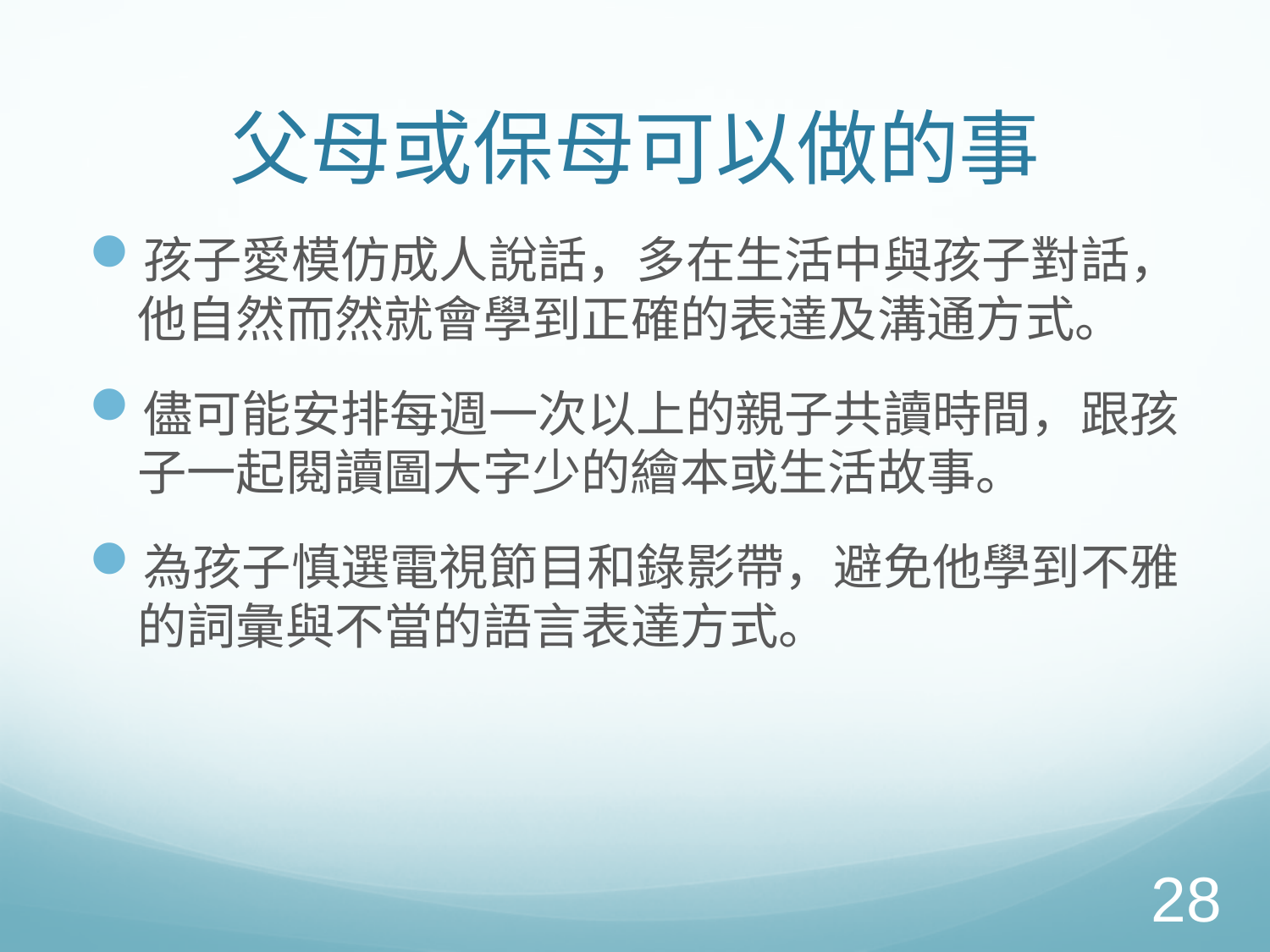

# 父母或保母可以做的事
孩子愛模仿成人說話，多在生活中與孩子對話，他自然而然就會學到正確的表達及溝通方式。
儘可能安排每週一次以上的親子共讀時間，跟孩子一起閱讀圖大字少的繪本或生活故事。
為孩子慎選電視節目和錄影帶，避免他學到不雅的詞彙與不當的語言表達方式。
28